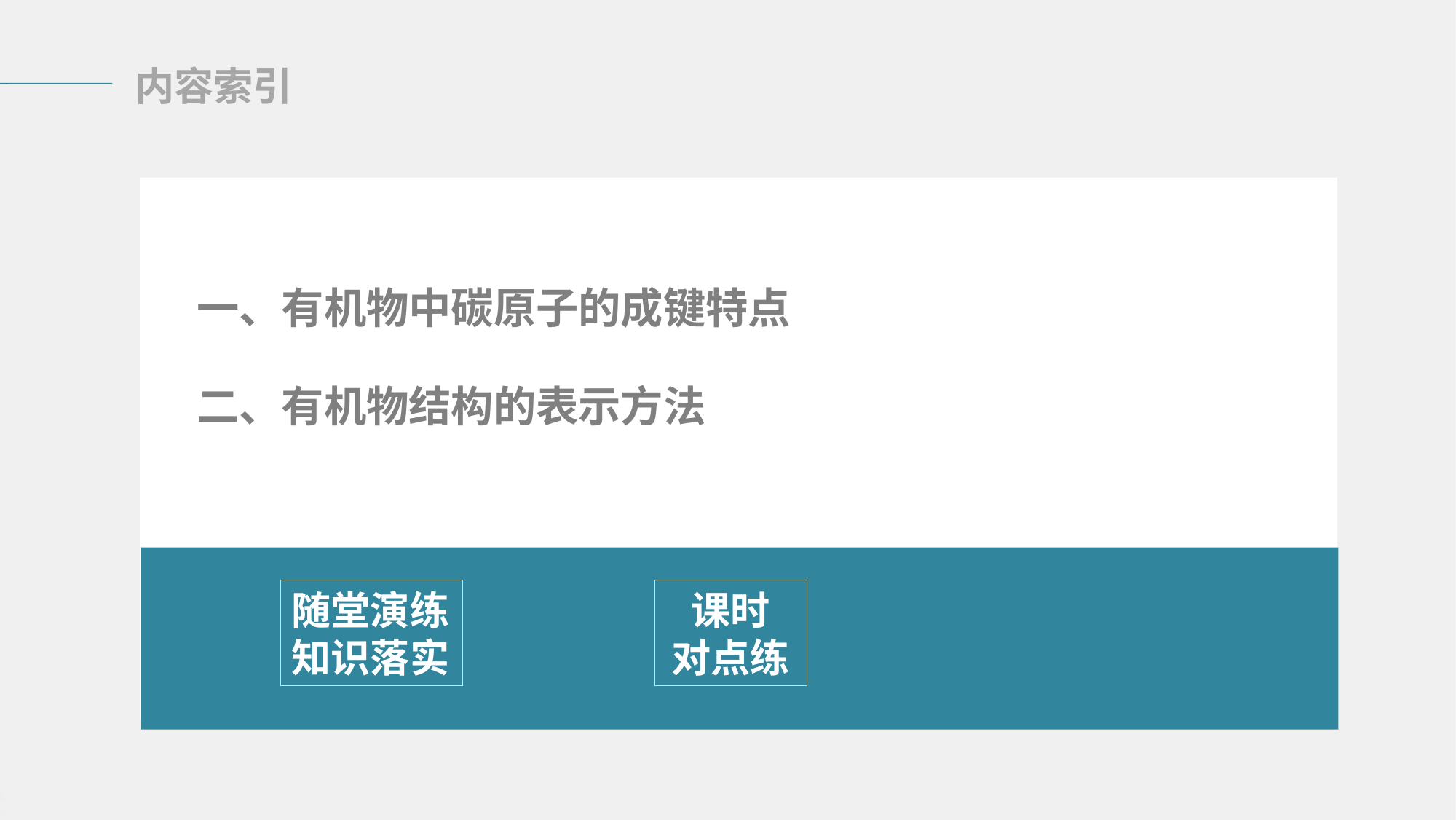

内容索引

一、有机物中碳原子的成键特点
二、有机物结构的表示方法

随堂演练
知识落实
课时
对点练